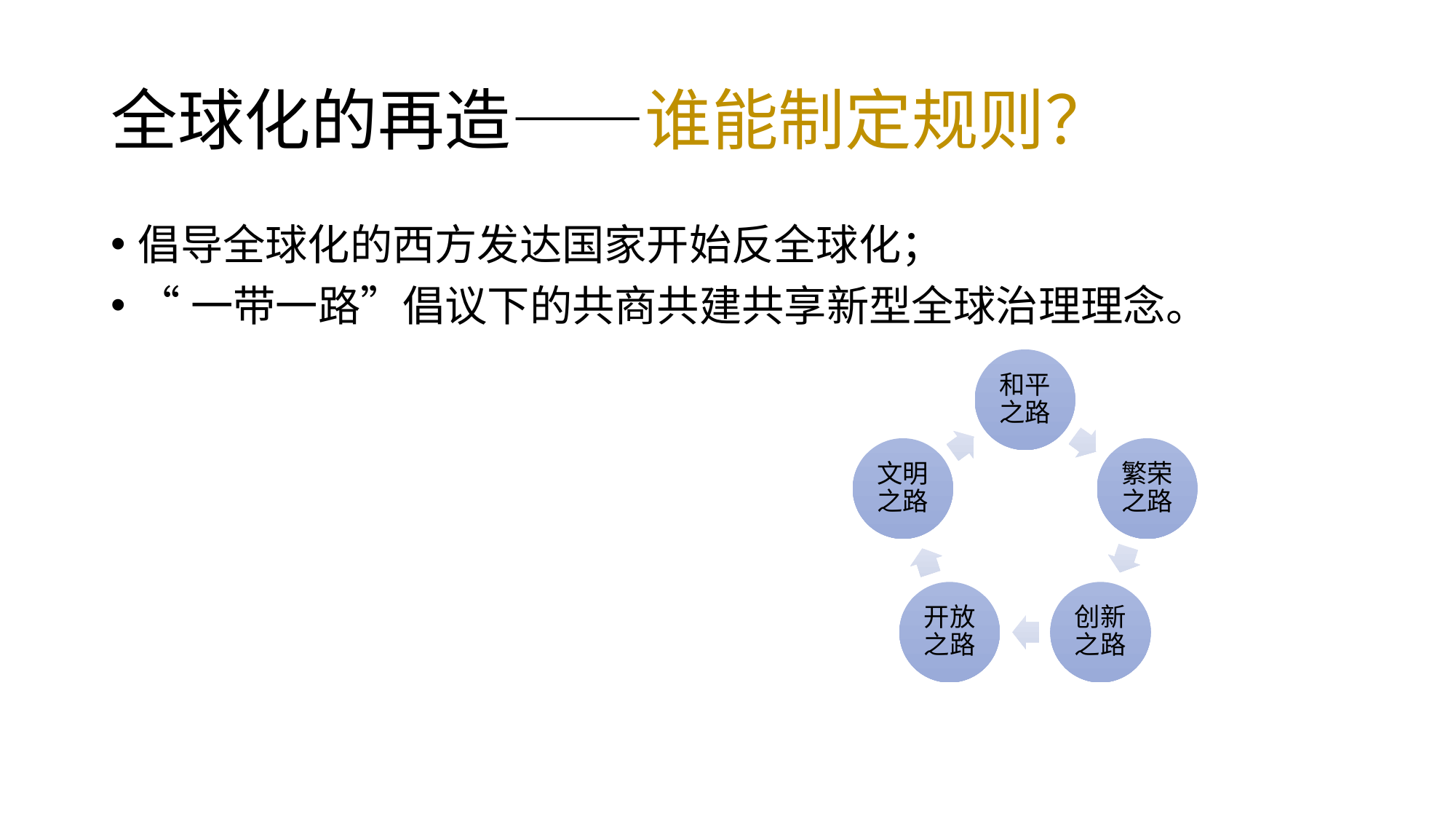

# 全球化的再造——谁能制定规则？
倡导全球化的西方发达国家开始反全球化；
“一带一路”倡议下的共商共建共享新型全球治理理念。

和平之路

繁荣之路

创新之路

开放之路

文明之路